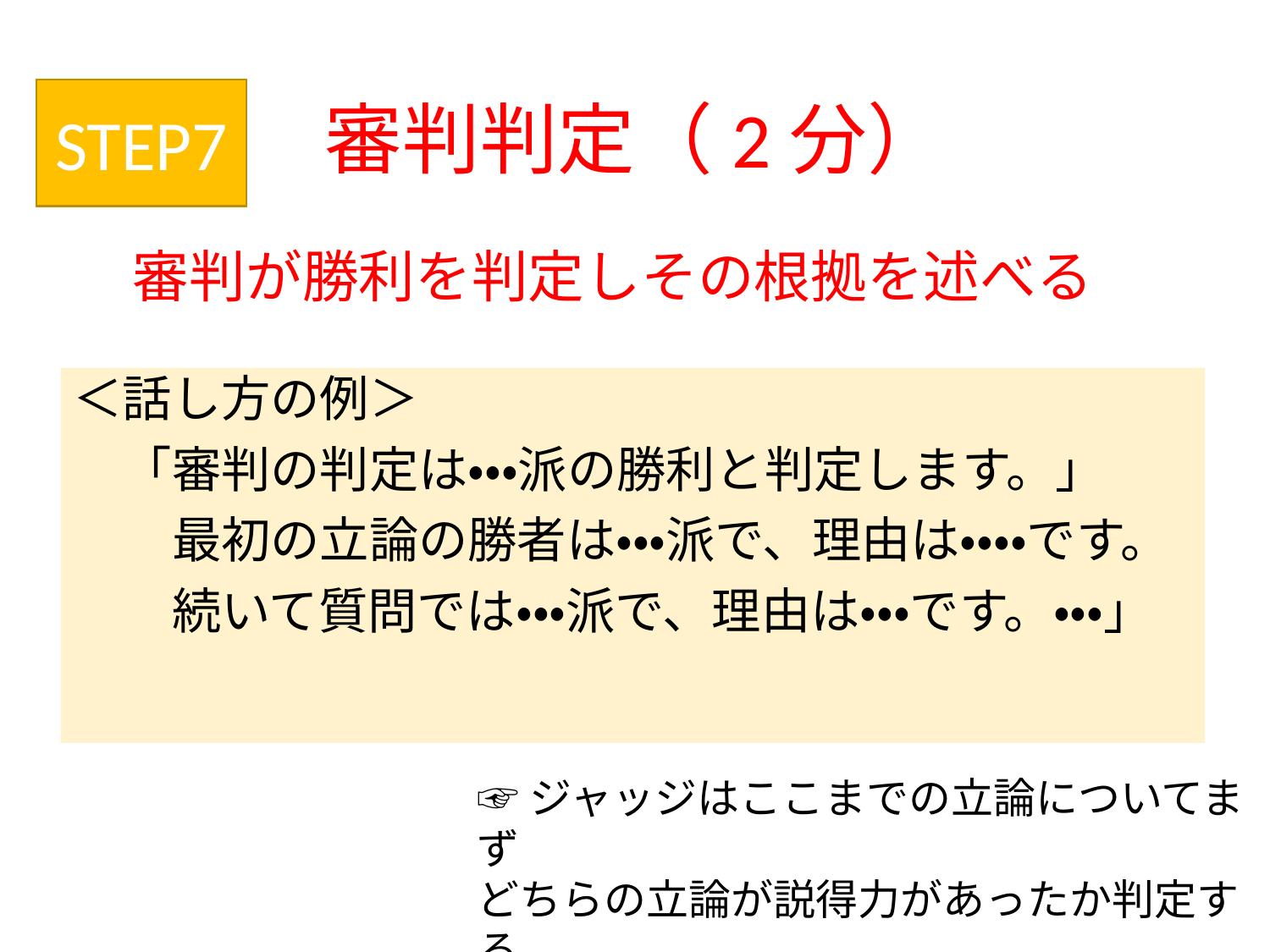

# 審判判定（2分）
STEP7
審判が勝利を判定しその根拠を述べる
＜話し方の例＞
　「審判の判定は・・・派の勝利と判定します。」
　　最初の立論の勝者は・・・派で、理由は・・・・です。
　　続いて質問では・・・派で、理由は・・・です。・・・」

☞ジャッジはここまでの立論についてまず
どちらの立論が説得力があったか判定する